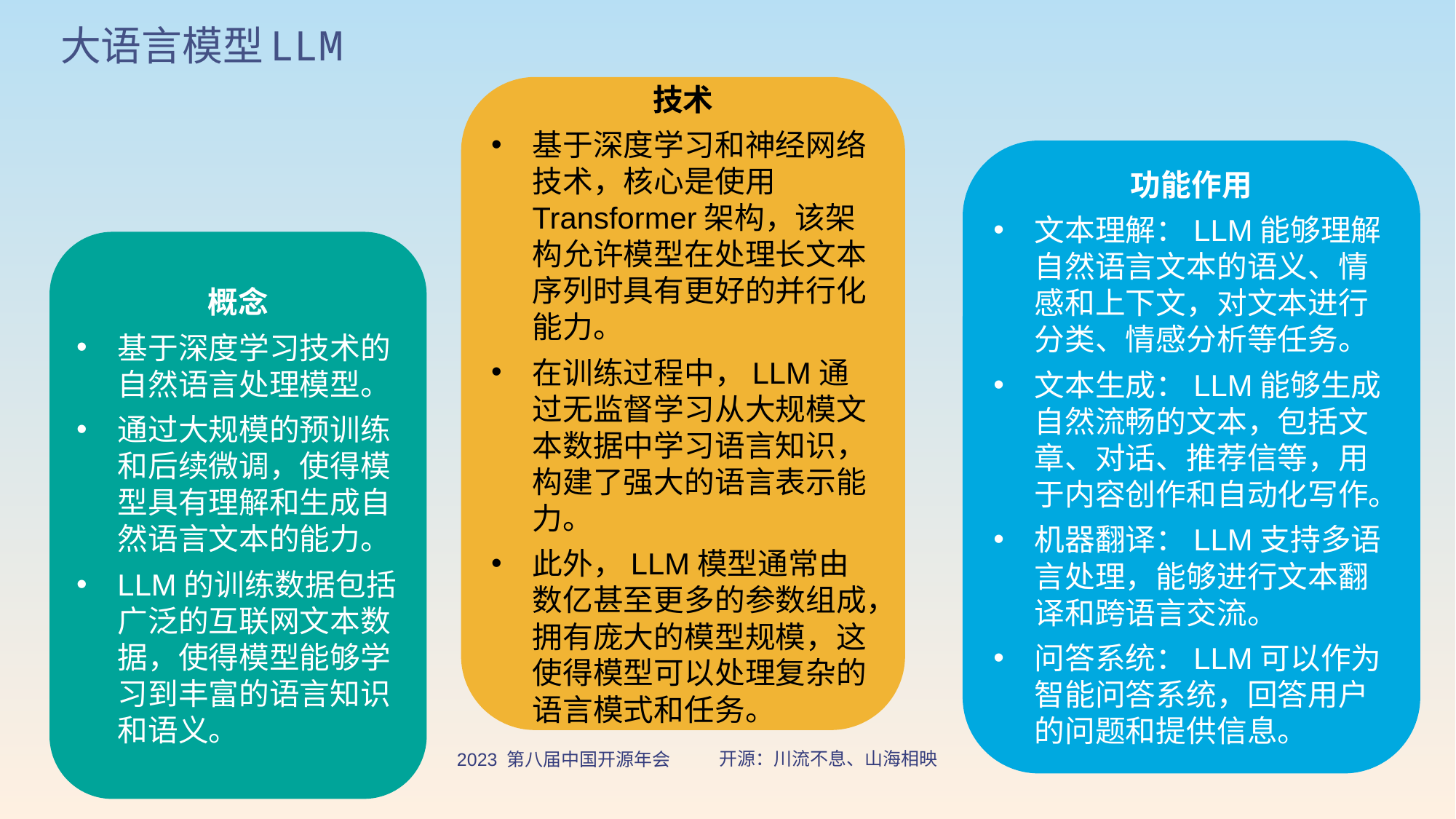

# 大语言模型LLM
技术
基于深度学习和神经网络技术，核心是使用Transformer架构，该架构允许模型在处理长文本序列时具有更好的并行化能力。
在训练过程中，LLM通过无监督学习从大规模文本数据中学习语言知识，构建了强大的语言表示能力。
此外，LLM模型通常由数亿甚至更多的参数组成，拥有庞大的模型规模，这使得模型可以处理复杂的语言模式和任务。
功能作用
文本理解：LLM能够理解自然语言文本的语义、情感和上下文，对文本进行分类、情感分析等任务。
文本生成：LLM能够生成自然流畅的文本，包括文章、对话、推荐信等，用于内容创作和自动化写作。
机器翻译：LLM支持多语言处理，能够进行文本翻译和跨语言交流。
问答系统：LLM可以作为智能问答系统，回答用户的问题和提供信息。
概念
基于深度学习技术的自然语言处理模型。
通过大规模的预训练和后续微调，使得模型具有理解和生成自然语言文本的能力。
LLM的训练数据包括广泛的互联网文本数据，使得模型能够学习到丰富的语言知识和语义。